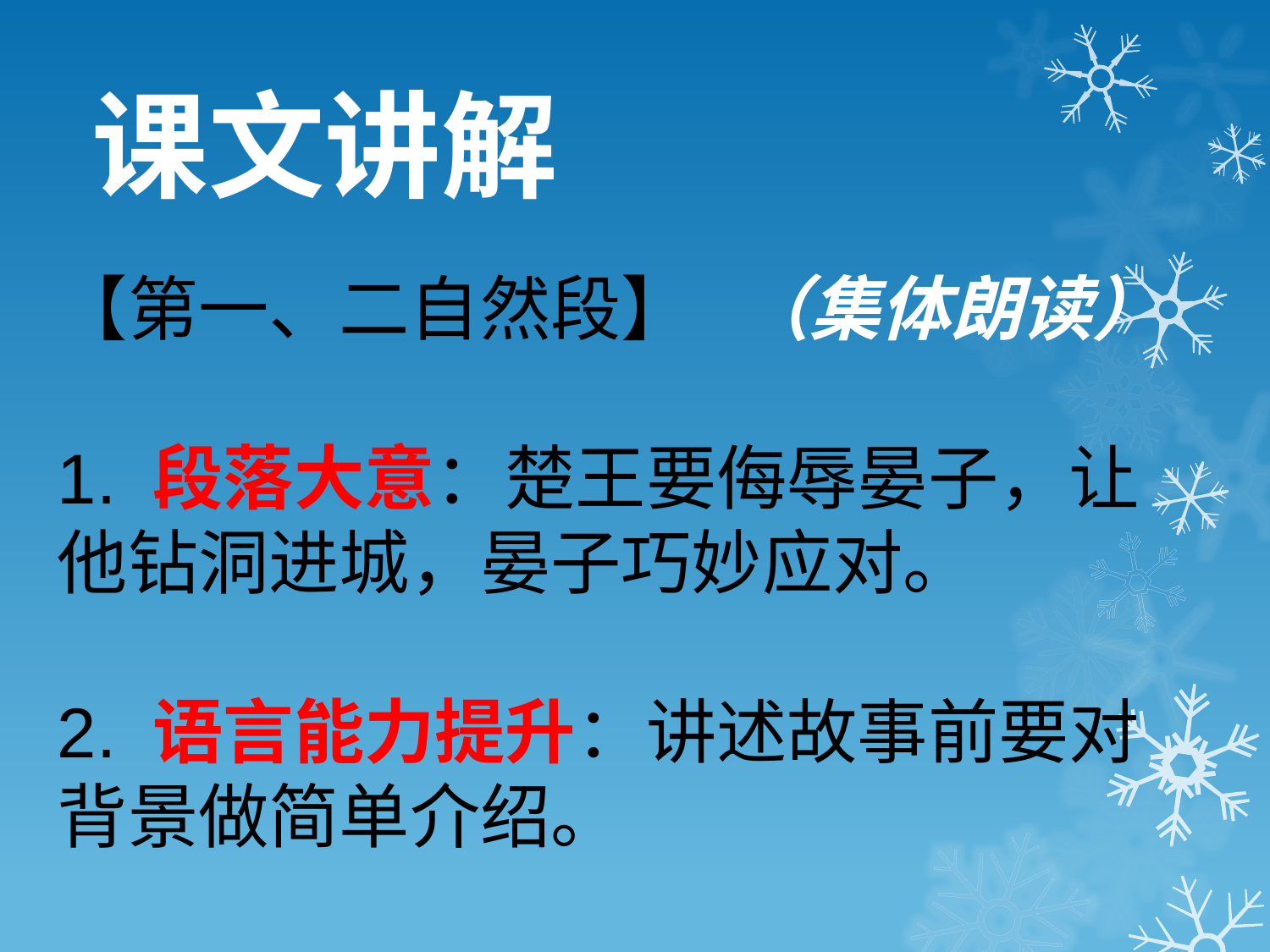

课文讲解
【第一、二自然段】   （集体朗读）

1. 段落大意：楚王要侮辱晏子，让他钻洞进城，晏子巧妙应对。

2. 语言能力提升：讲述故事前要对背景做简单介绍。